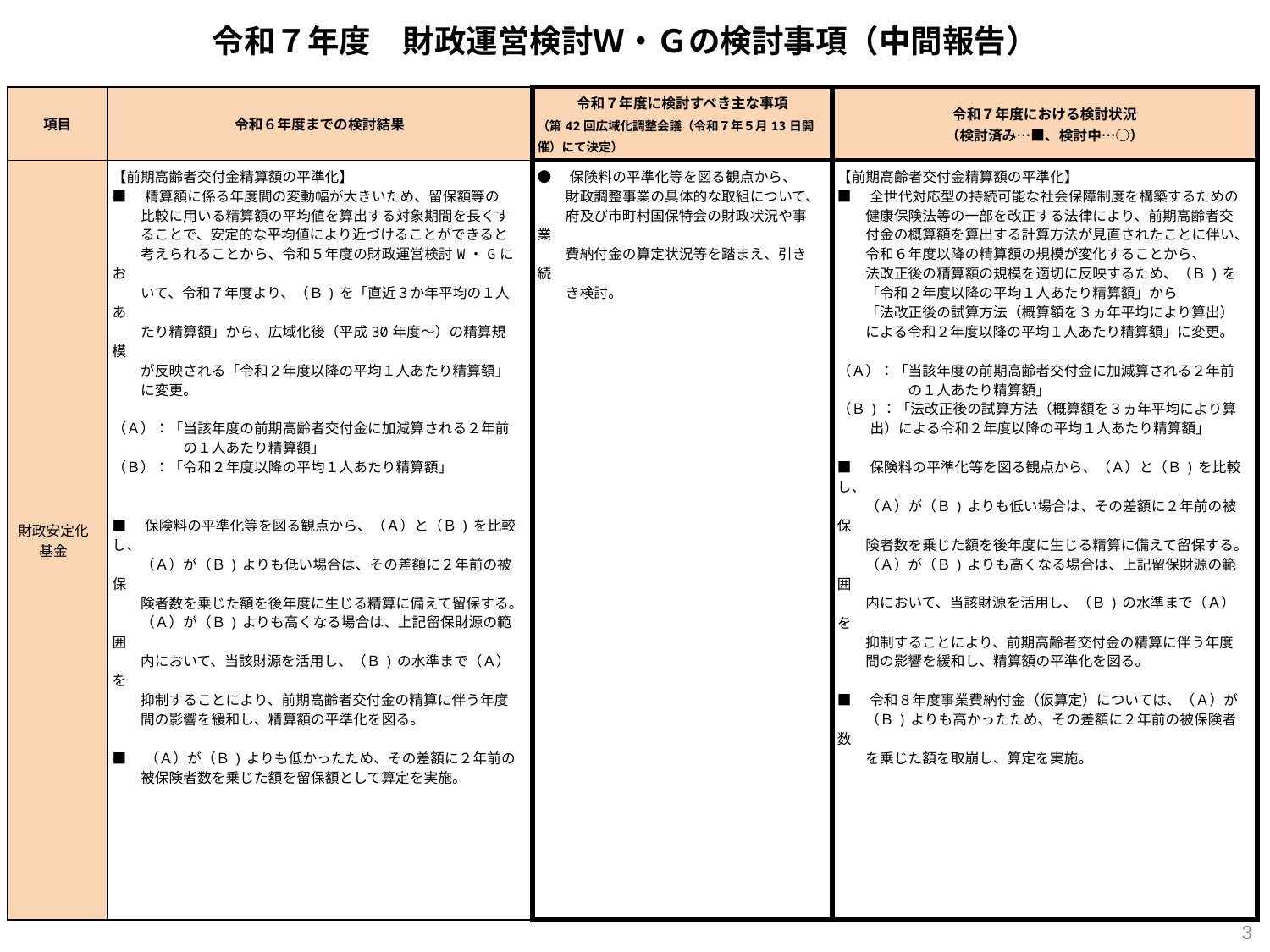

# 令和７年度　財政運営検討Ｗ・Ｇの検討事項（中間報告）
| 項目 | 令和６年度までの検討結果 | 令和７年度に検討すべき主な事項 （第42回広域化調整会議（令和７年５月13日開催）にて決定） | 令和７年度における検討状況 （検討済み…■、検討中…○） |
| --- | --- | --- | --- |
| 財政安定化基金 | 【前期高齢者交付金精算額の平準化】 ■　精算額に係る年度間の変動幅が大きいため、留保額等の 　　比較に用いる精算額の平均値を算出する対象期間を長くす 　　ることで、安定的な平均値により近づけることができると 　　考えられることから、令和５年度の財政運営検討W・Gにお 　　いて、令和７年度より、（Ｂ)を「直近３か年平均の１人あ 　　たり精算額」から、広域化後（平成30年度～）の精算規模 　　が反映される「令和２年度以降の平均１人あたり精算額」 　　に変更。 （Ａ）：「当該年度の前期高齢者交付金に加減算される２年前 　　　　　の１人あたり精算額」 （Ｂ）：「令和２年度以降の平均１人あたり精算額」 ■　保険料の平準化等を図る観点から、（Ａ）と（Ｂ)を比較し、 　　（Ａ）が（Ｂ)よりも低い場合は、その差額に２年前の被保 　　険者数を乗じた額を後年度に生じる精算に備えて留保する。 　　（Ａ）が（Ｂ)よりも高くなる場合は、上記留保財源の範囲 　　内において、当該財源を活用し、（Ｂ)の水準まで（Ａ）を 　　抑制することにより、前期高齢者交付金の精算に伴う年度 　　間の影響を緩和し、精算額の平準化を図る。 ■　（Ａ）が（Ｂ)よりも低かったため、その差額に２年前の 　　被保険者数を乗じた額を留保額として算定を実施。 | ●　保険料の平準化等を図る観点から、 　　財政調整事業の具体的な取組について、 　　府及び市町村国保特会の財政状況や事業 　　費納付金の算定状況等を踏まえ、引き続 　　き検討。 | 【前期高齢者交付金精算額の平準化】 ■　全世代対応型の持続可能な社会保障制度を構築するための 　　健康保険法等の一部を改正する法律により、前期高齢者交 　　付金の概算額を算出する計算方法が見直されたことに伴い、 　　令和６年度以降の精算額の規模が変化することから、 　　法改正後の精算額の規模を適切に反映するため、（Ｂ)を 　　「令和２年度以降の平均１人あたり精算額」から 　　「法改正後の試算方法（概算額を３ヵ年平均により算出） 　　による令和２年度以降の平均１人あたり精算額」に変更。 （Ａ）：「当該年度の前期高齢者交付金に加減算される２年前 　　　　　の１人あたり精算額」 （Ｂ)：「法改正後の試算方法（概算額を３ヵ年平均により算 出）による令和２年度以降の平均１人あたり精算額」 ■　保険料の平準化等を図る観点から、（Ａ）と（Ｂ)を比較し、 　　（Ａ）が（Ｂ)よりも低い場合は、その差額に２年前の被保 　　険者数を乗じた額を後年度に生じる精算に備えて留保する。 　　（Ａ）が（Ｂ)よりも高くなる場合は、上記留保財源の範囲 　　内において、当該財源を活用し、（Ｂ)の水準まで（Ａ）を 　　抑制することにより、前期高齢者交付金の精算に伴う年度 　　間の影響を緩和し、精算額の平準化を図る。 ■　令和８年度事業費納付金（仮算定）については、（Ａ）が 　　（Ｂ)よりも高かったため、その差額に２年前の被保険者数 　　を乗じた額を取崩し、算定を実施。 |
3